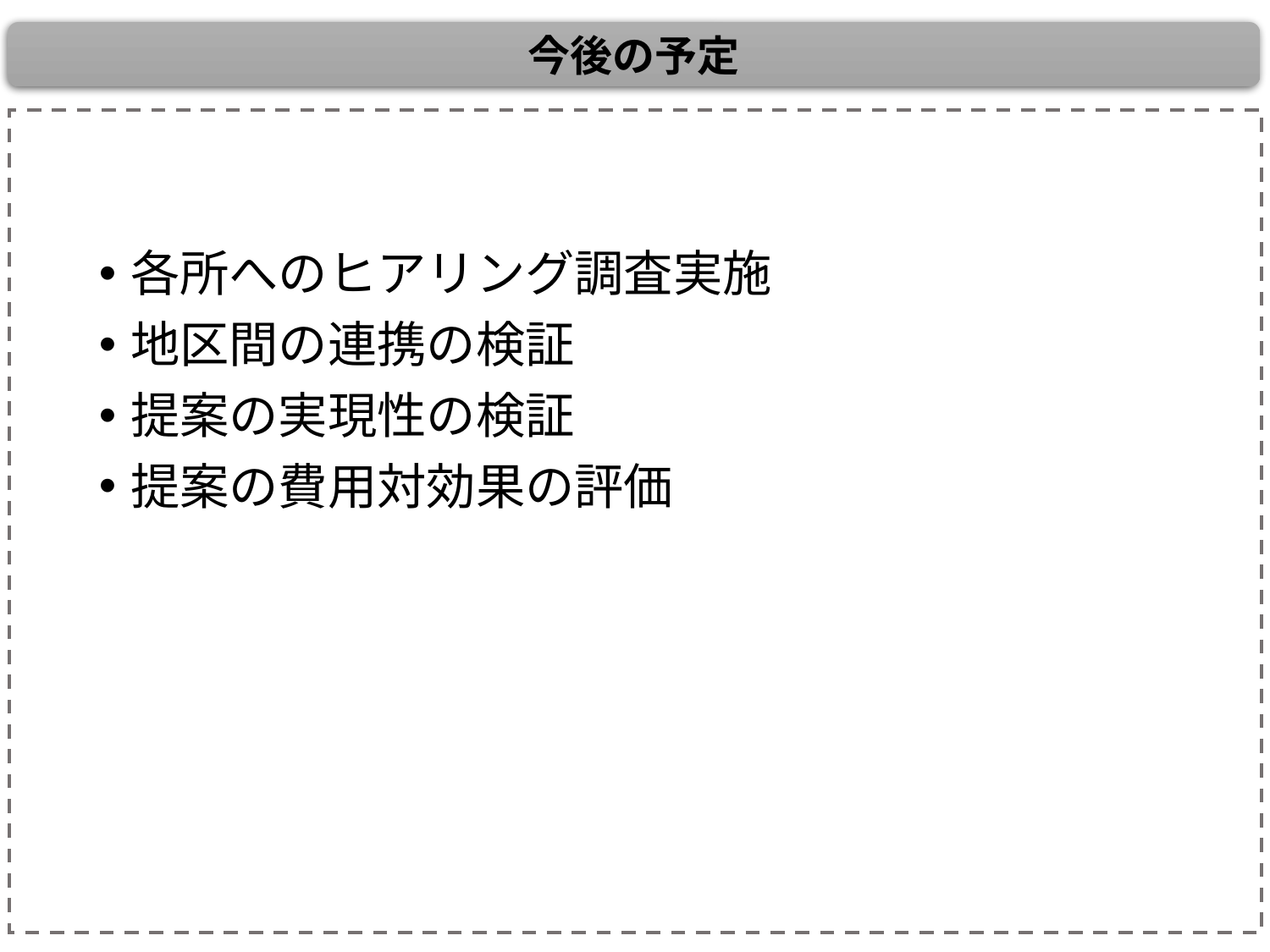

今後の予定

各所へのヒアリング調査実施
地区間の連携の検証
提案の実現性の検証
提案の費用対効果の評価